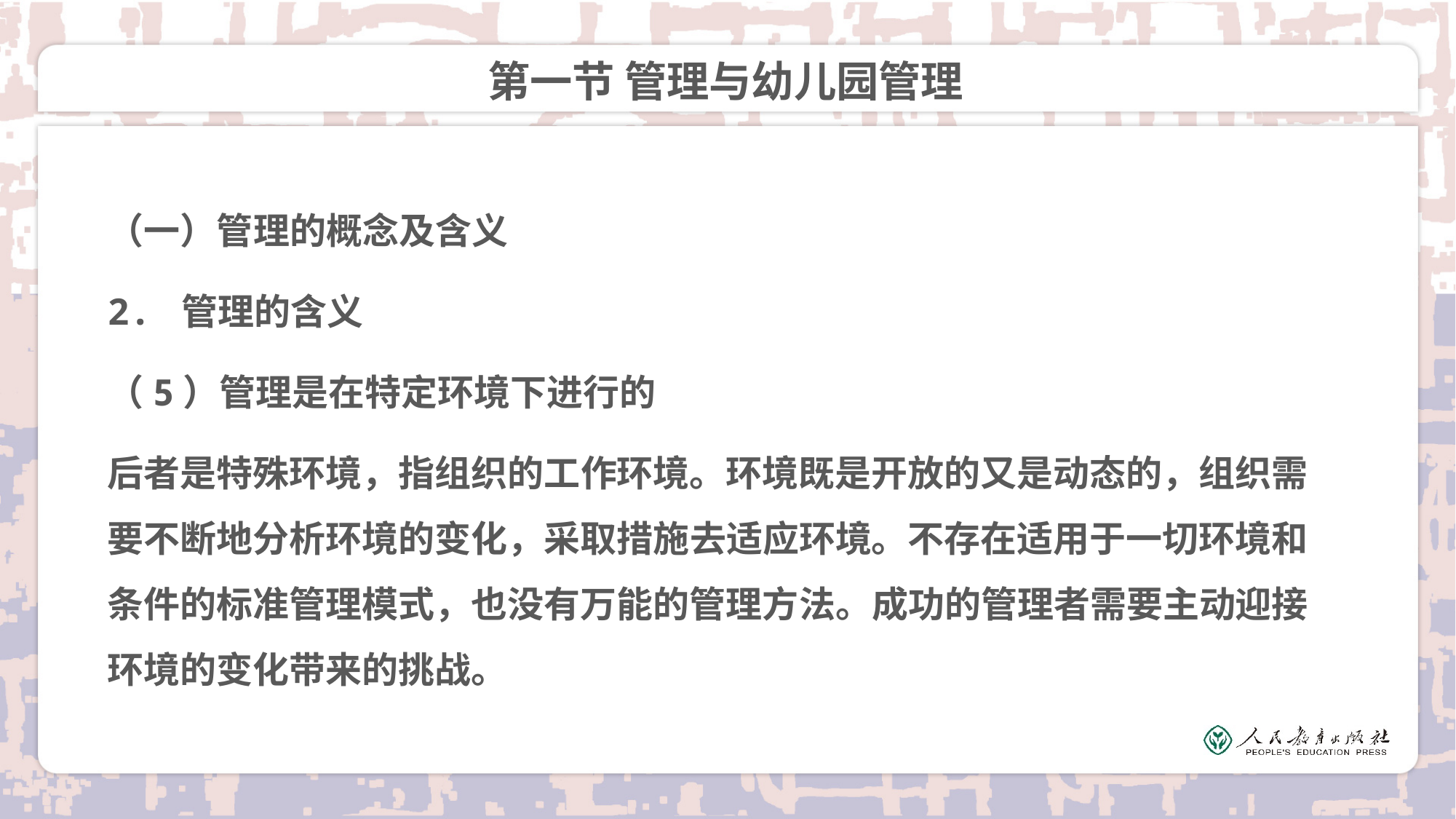

# 第一节 管理与幼儿园管理
（一）管理的概念及含义
2. 管理的含义
（5）管理是在特定环境下进行的
后者是特殊环境，指组织的工作环境。环境既是开放的又是动态的，组织需要不断地分析环境的变化，采取措施去适应环境。不存在适用于一切环境和条件的标准管理模式，也没有万能的管理方法。成功的管理者需要主动迎接环境的变化带来的挑战。